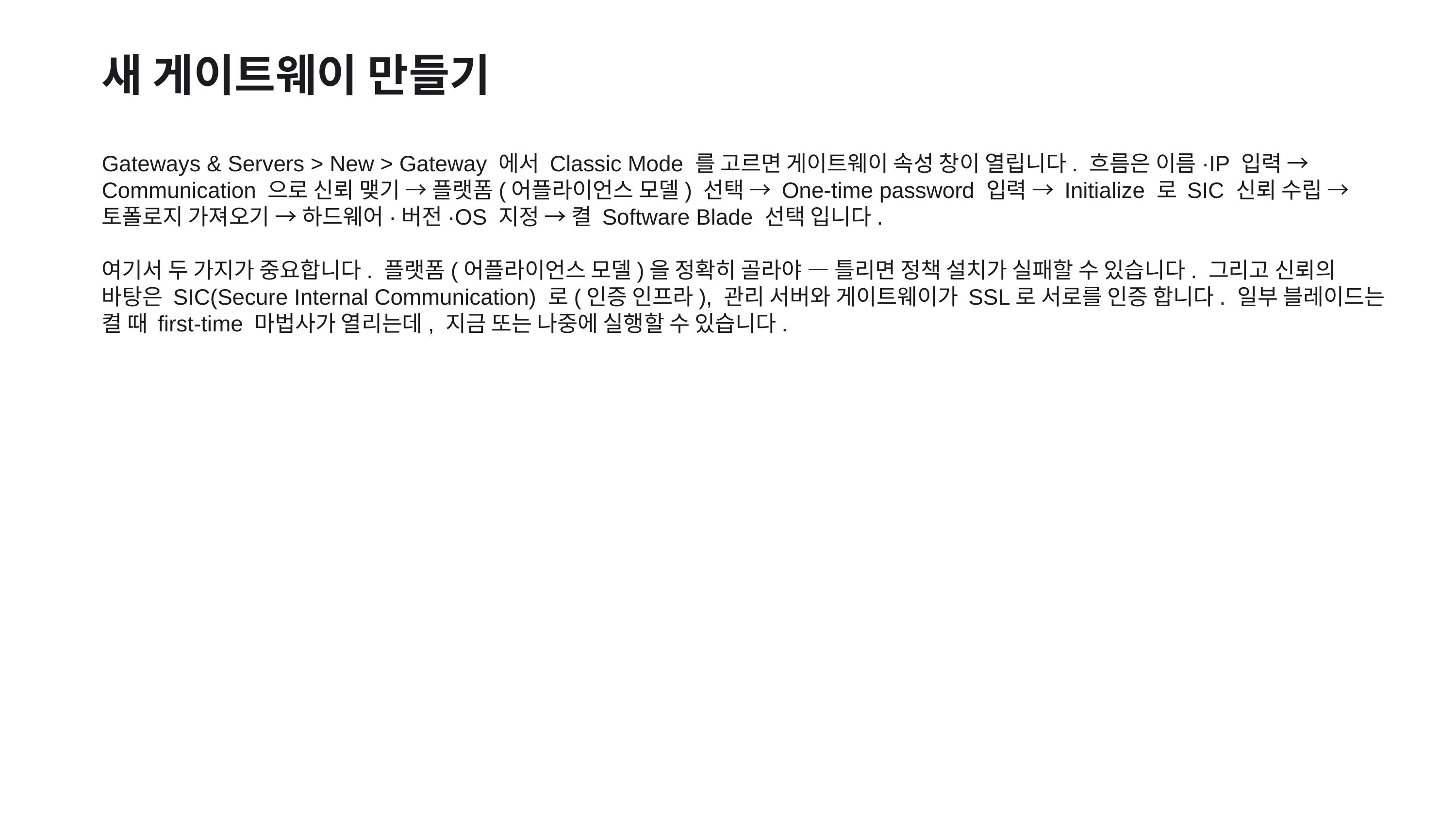

새 게이트웨이 만들기
Gateways & Servers > New > Gateway 에서 Classic Mode 를 고르면 게이트웨이 속성 창이 열립니다. 흐름은 이름·IP 입력 → Communication 으로 신뢰 맺기 → 플랫폼(어플라이언스 모델) 선택 → One-time password 입력 → Initialize 로 SIC 신뢰 수립 → 토폴로지 가져오기 → 하드웨어·버전·OS 지정 → 켤 Software Blade 선택 입니다.

여기서 두 가지가 중요합니다. 플랫폼(어플라이언스 모델)을 정확히 골라야 — 틀리면 정책 설치가 실패할 수 있습니다. 그리고 신뢰의 바탕은 SIC(Secure Internal Communication) 로(인증 인프라), 관리 서버와 게이트웨이가 SSL로 서로를 인증 합니다. 일부 블레이드는 켤 때 first-time 마법사가 열리는데, 지금 또는 나중에 실행할 수 있습니다.